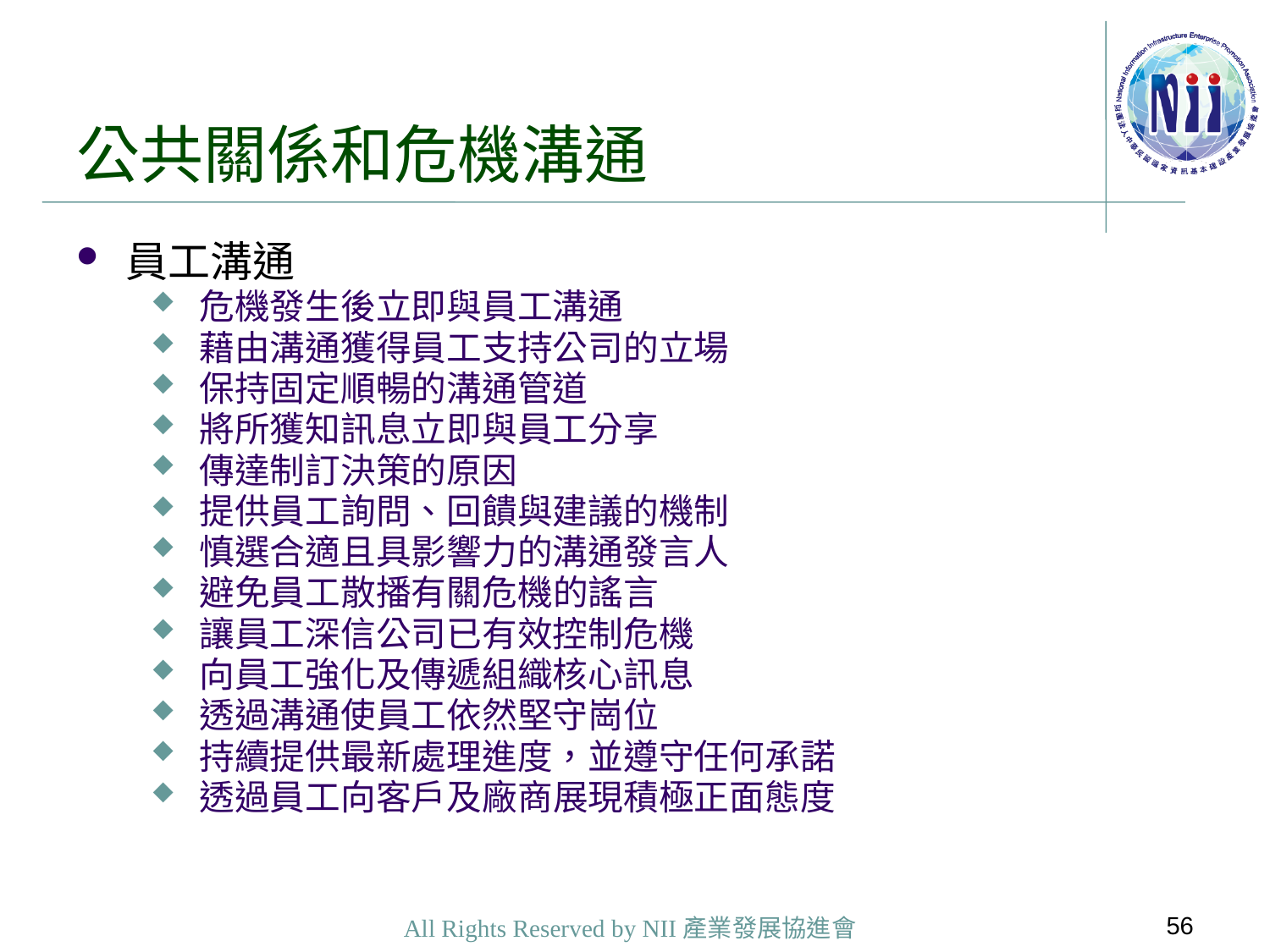

# 公共關係和危機溝通
員工溝通
危機發生後立即與員工溝通
藉由溝通獲得員工支持公司的立場
保持固定順暢的溝通管道
將所獲知訊息立即與員工分享
傳達制訂決策的原因
提供員工詢問、回饋與建議的機制
慎選合適且具影響力的溝通發言人
避免員工散播有關危機的謠言
讓員工深信公司已有效控制危機
向員工強化及傳遞組織核心訊息
透過溝通使員工依然堅守崗位
持續提供最新處理進度，並遵守任何承諾
透過員工向客戶及廠商展現積極正面態度

56
All Rights Reserved by NII產業發展協進會